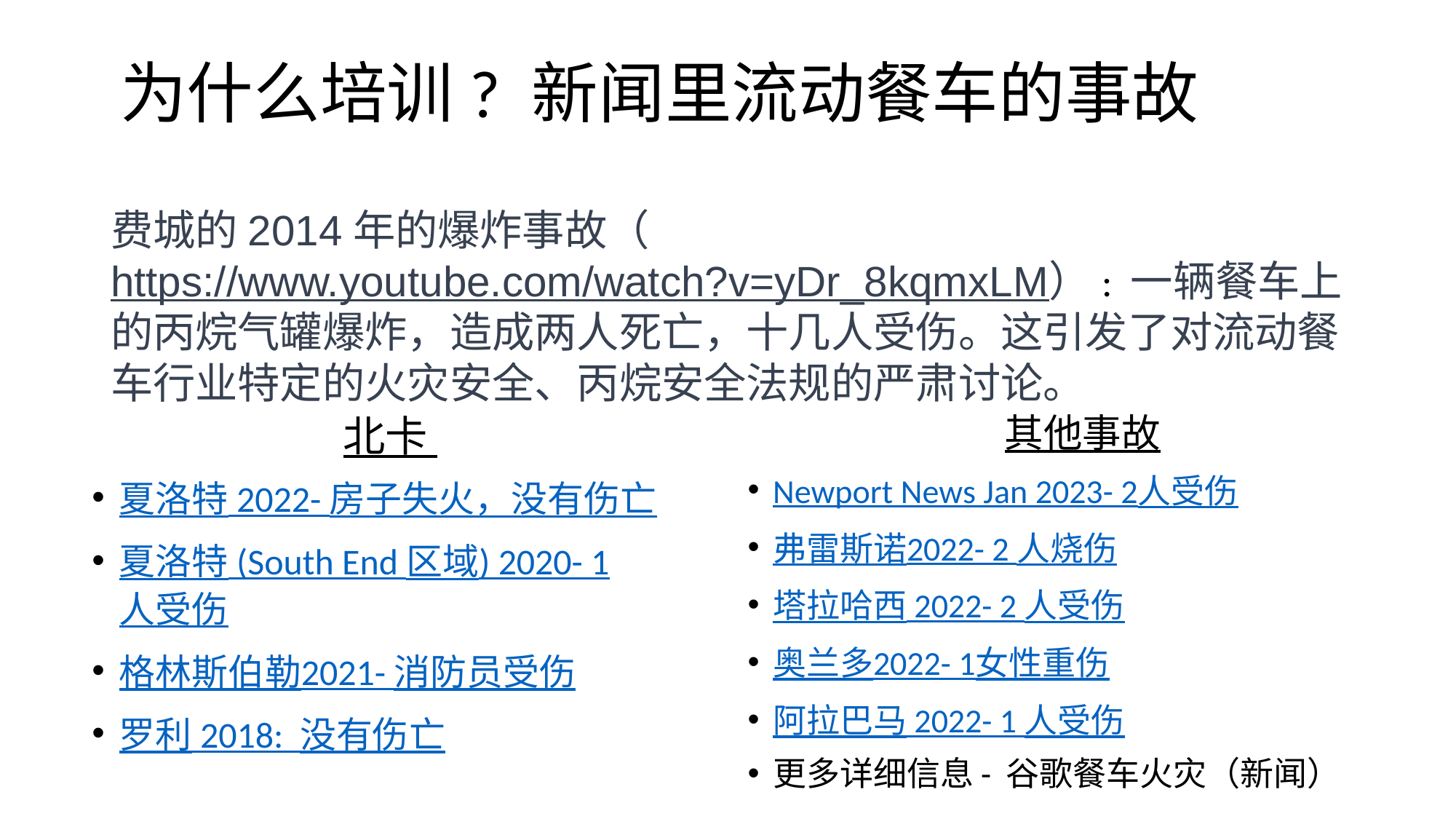

# 为什么培训? 新闻里流动餐车的事故
费城的2014年的爆炸事故（https://www.youtube.com/watch?v=yDr_8kqmxLM）: 一辆餐车上的丙烷气罐爆炸，造成两人死亡，十几人受伤。这引发了对流动餐车行业特定的火灾安全、丙烷安全法规的严肃讨论。
其他事故
Newport News Jan 2023- 2人受伤
弗雷斯诺2022- 2 人烧伤
塔拉哈西 2022- 2 人受伤
奥兰多2022- 1女性重伤
阿拉巴马 2022- 1 人受伤
更多详细信息- 谷歌餐车火灾（新闻）
北卡
夏洛特 2022- 房子失火，没有伤亡
夏洛特 (South End 区域) 2020- 1人受伤
格林斯伯勒2021- 消防员受伤
罗利 2018:  没有伤亡